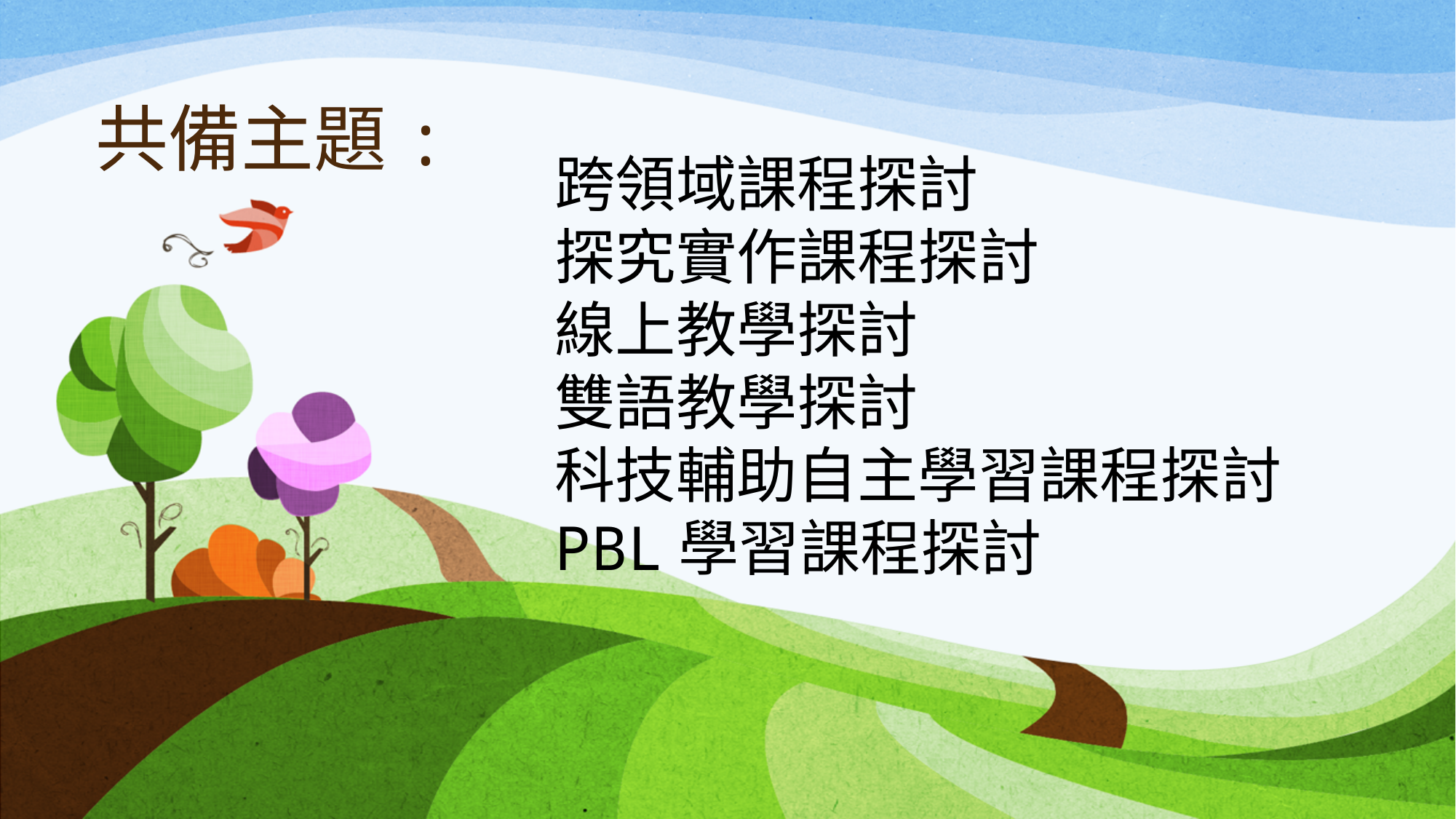

# 共備主題:
跨領域課程探討
探究實作課程探討
線上教學探討
雙語教學探討
科技輔助自主學習課程探討
PBL學習課程探討